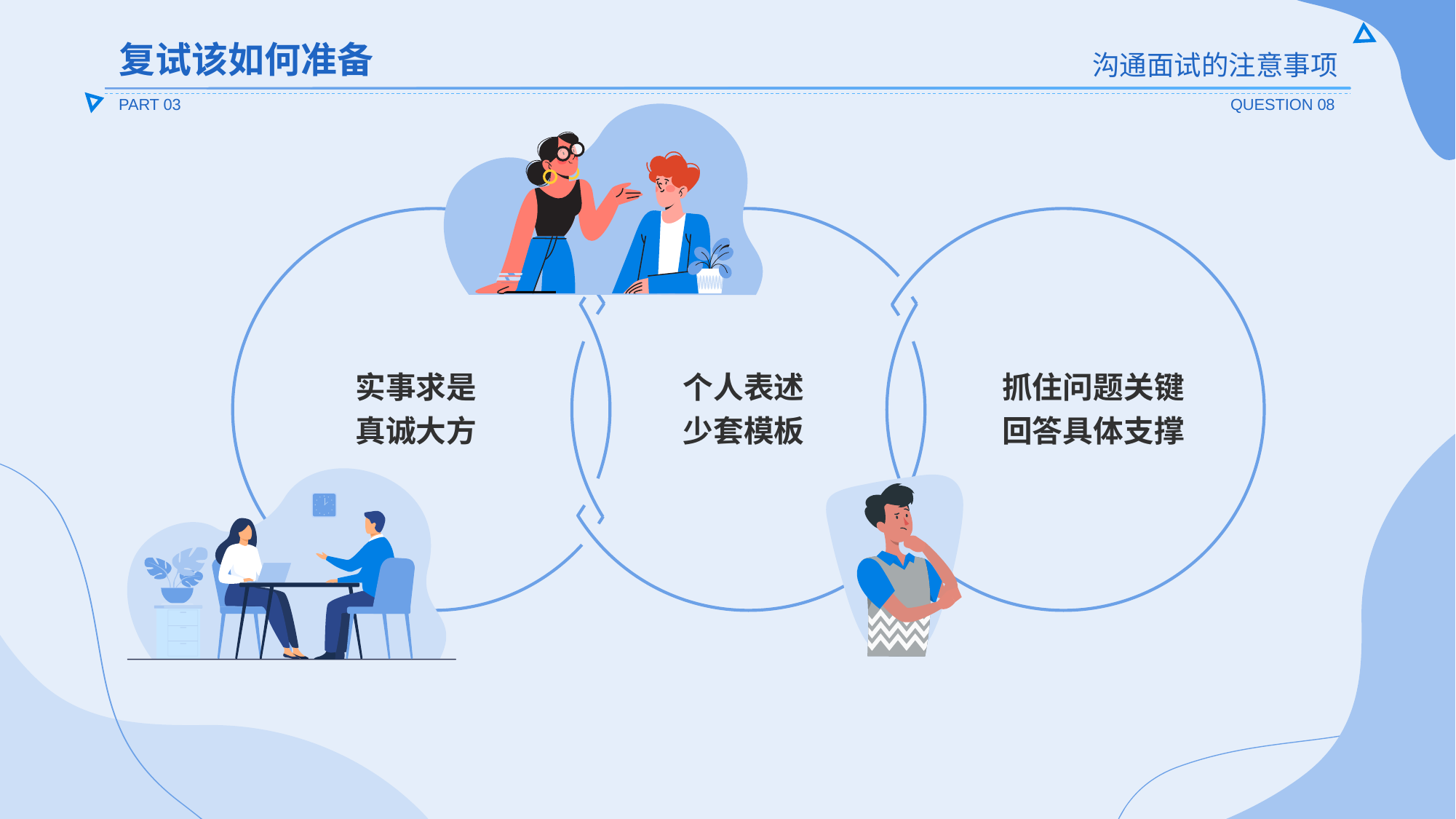

复试该如何准备
沟通面试的注意事项
PART 03
QUESTION 08

实事求是
真诚大方
个人表述
少套模板
抓住问题关键
回答具体支撑